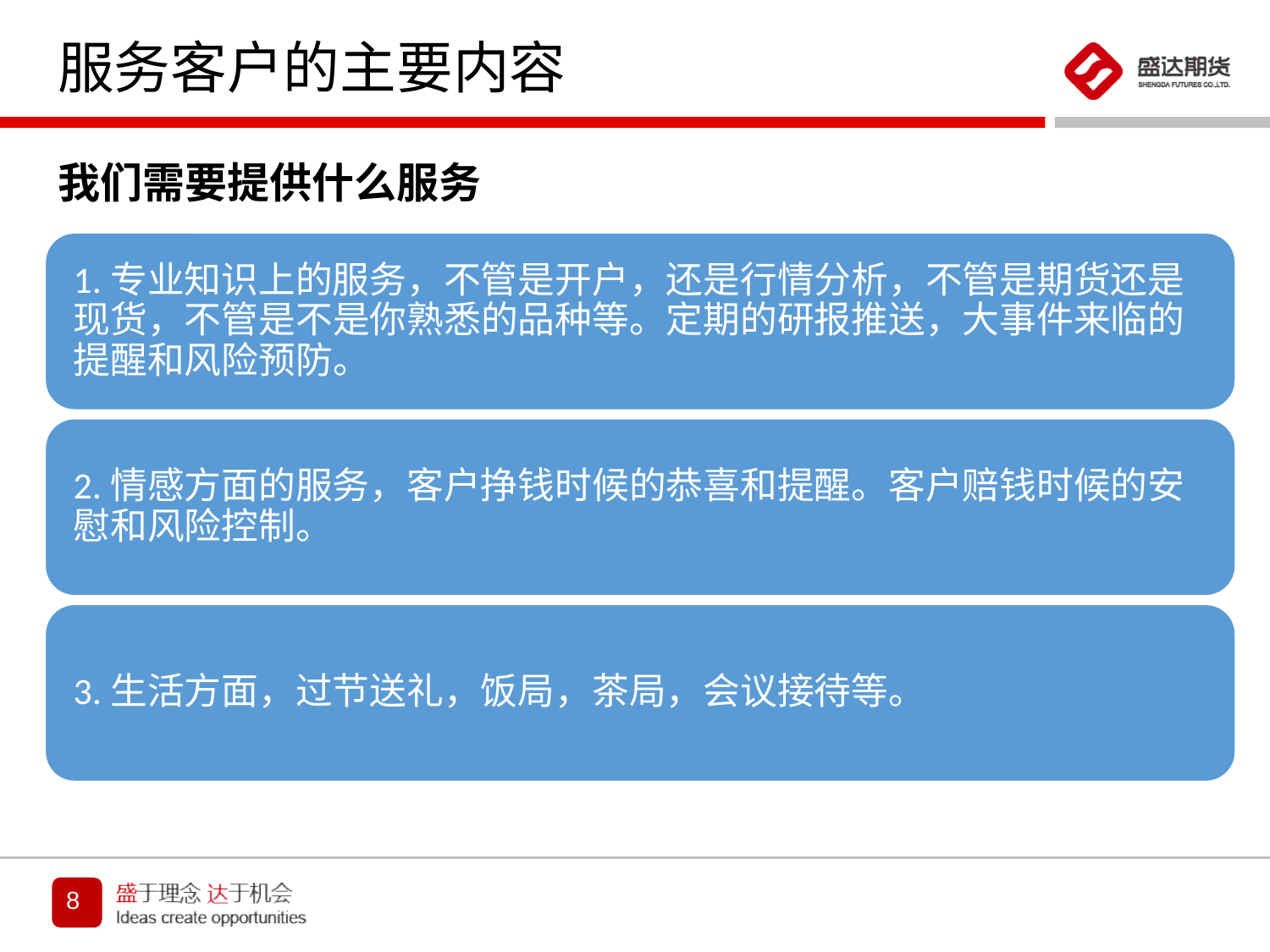

# 服务客户的主要内容
我们需要提供什么服务

1.专业知识上的服务，不管是开户，还是行情分析，不管是期货还是现货，不管是不是你熟悉的品种等。定期的研报推送，大事件来临的提醒和风险预防。
2.情感方面的服务，客户挣钱时候的恭喜和提醒。客户赔钱时候的安慰和风险控制。
3.生活方面，过节送礼，饭局，茶局，会议接待等。